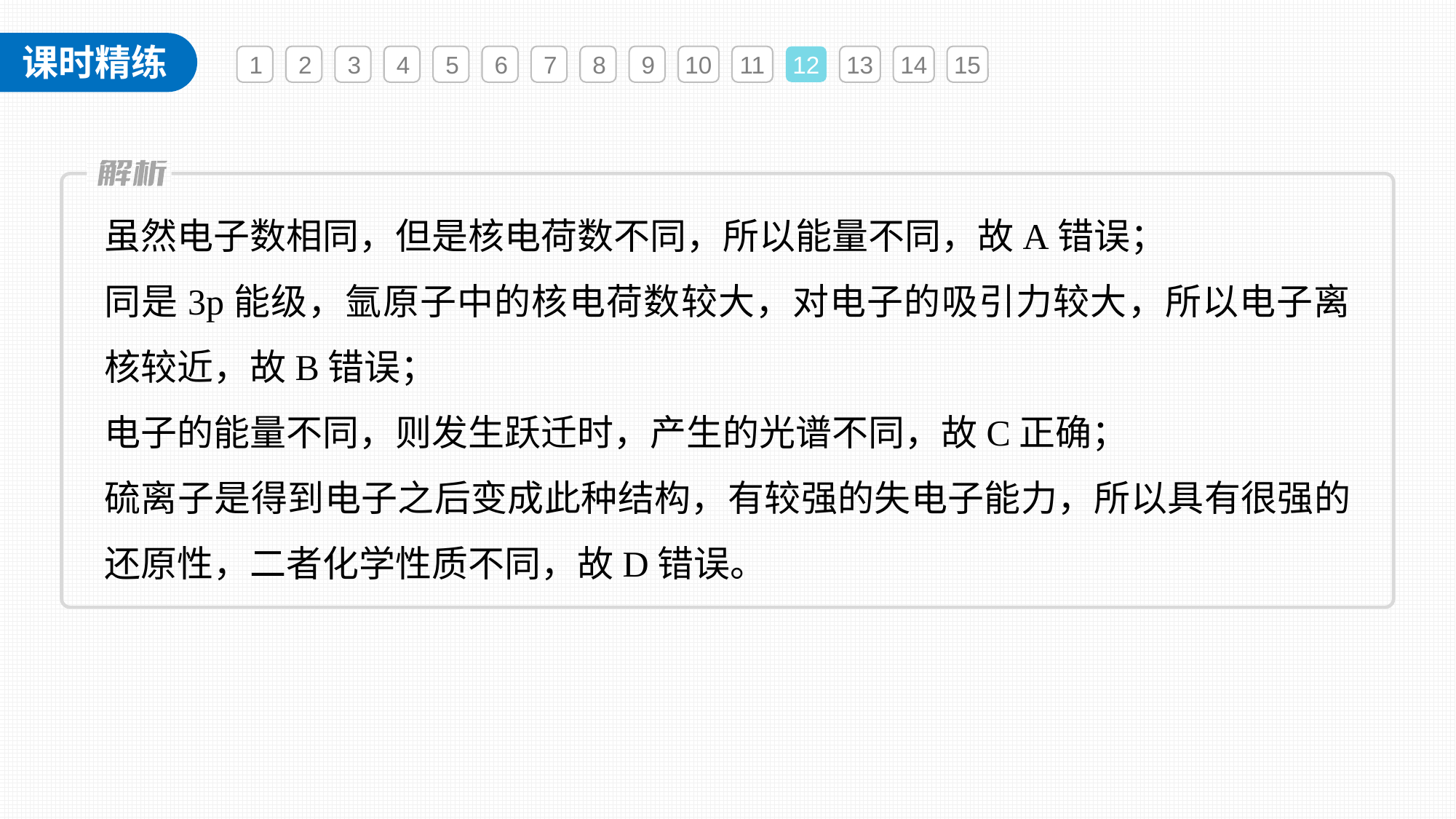

1
2
3
4
5
6
7
8
9
10
11
12
13
14
15

虽然电子数相同，但是核电荷数不同，所以能量不同，故A错误；
同是3p能级，氩原子中的核电荷数较大，对电子的吸引力较大，所以电子离核较近，故B错误；
电子的能量不同，则发生跃迁时，产生的光谱不同，故C正确；
硫离子是得到电子之后变成此种结构，有较强的失电子能力，所以具有很强的还原性，二者化学性质不同，故D错误。